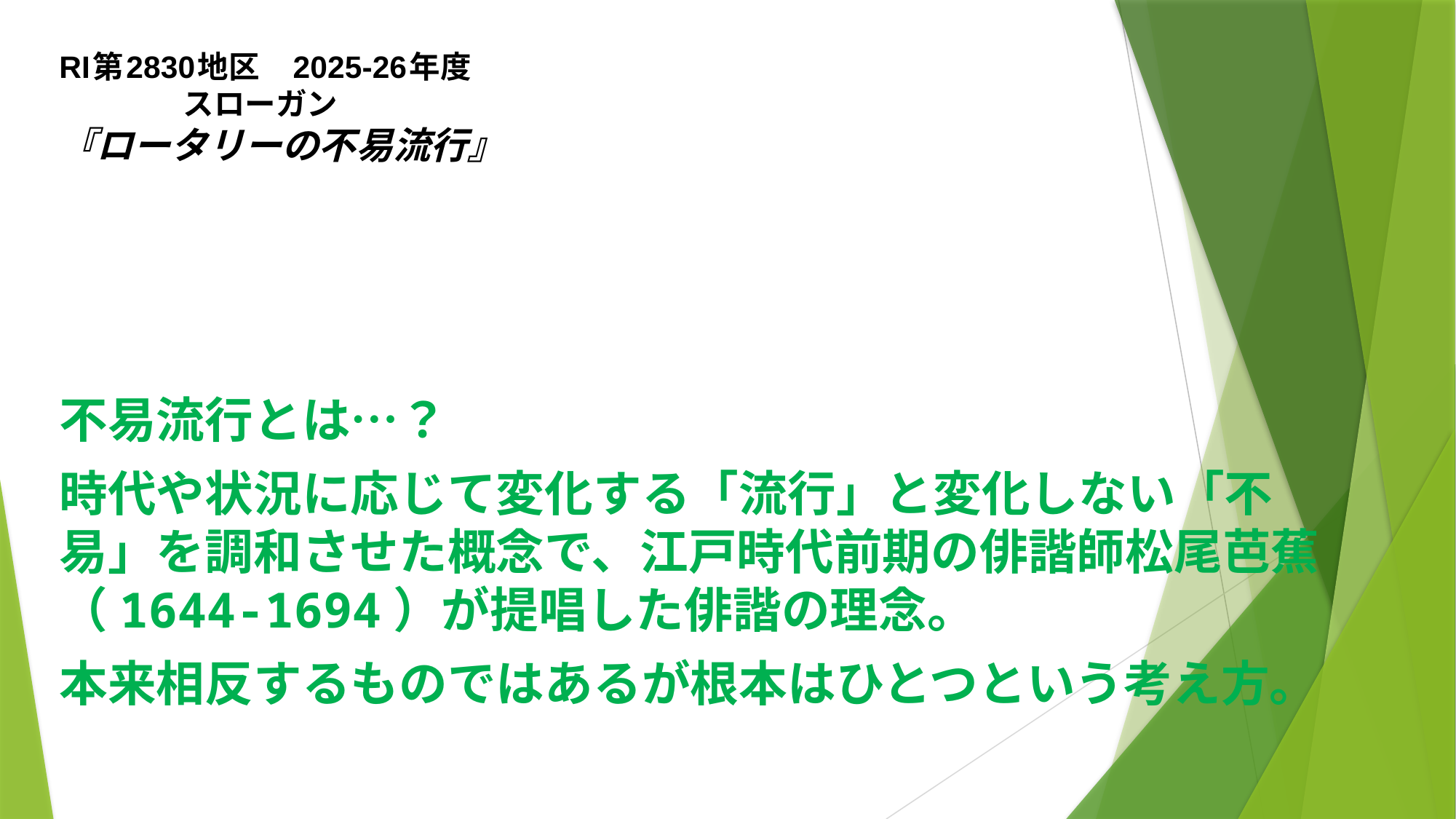

# RI第2830地区　2025-26年度 　　　　スローガン 『ロータリーの不易流行』

不易流行とは…？
時代や状況に応じて変化する「流行」と変化しない「不易」を調和させた概念で、江戸時代前期の俳諧師松尾芭蕉（1644-1694）が提唱した俳諧の理念。
本来相反するものではあるが根本はひとつという考え方。